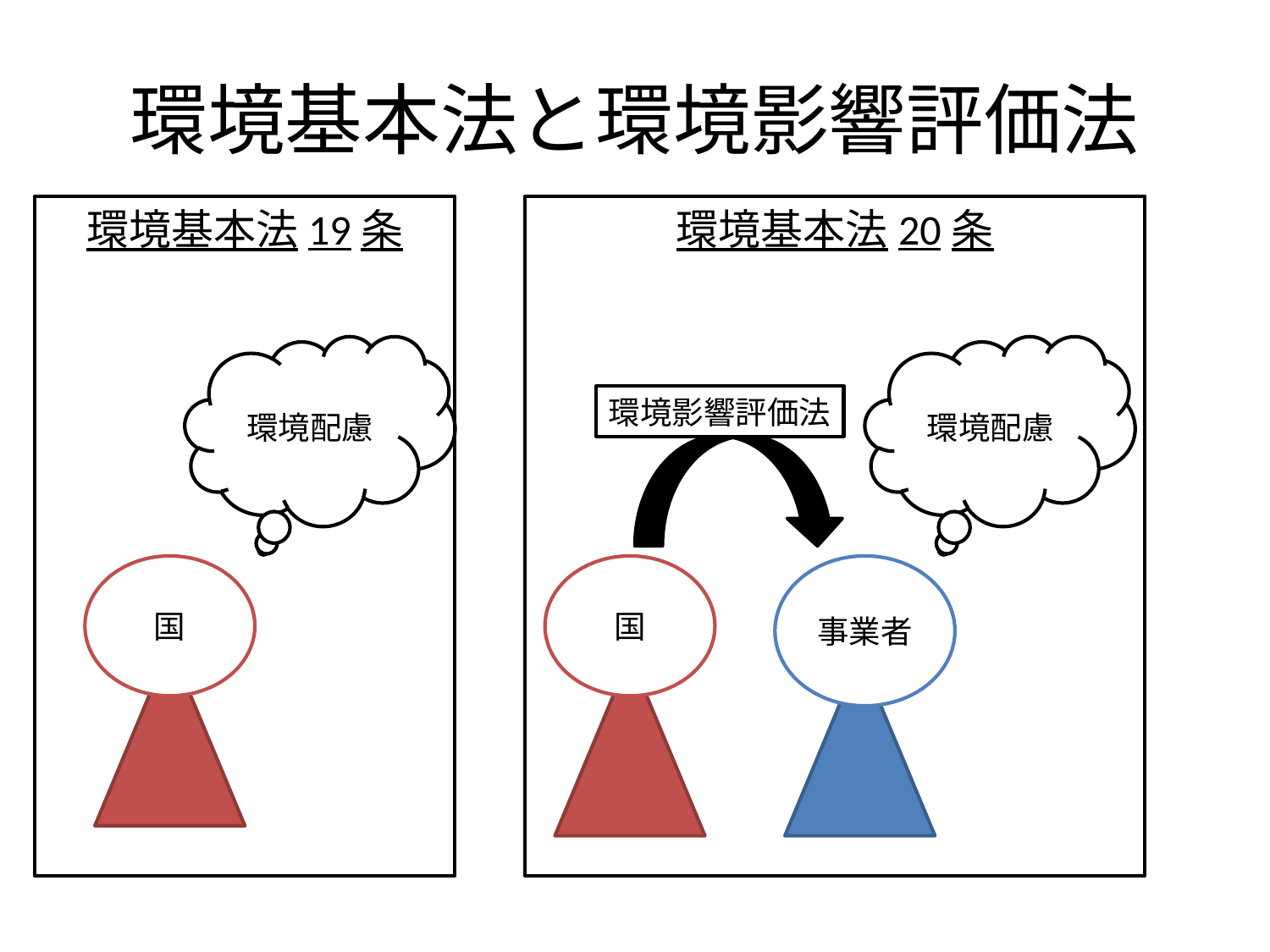

# 環境基本法と環境影響評価法
環境基本法19条
環境基本法20条
環境配慮
環境配慮
環境影響評価法

国
国
事業者